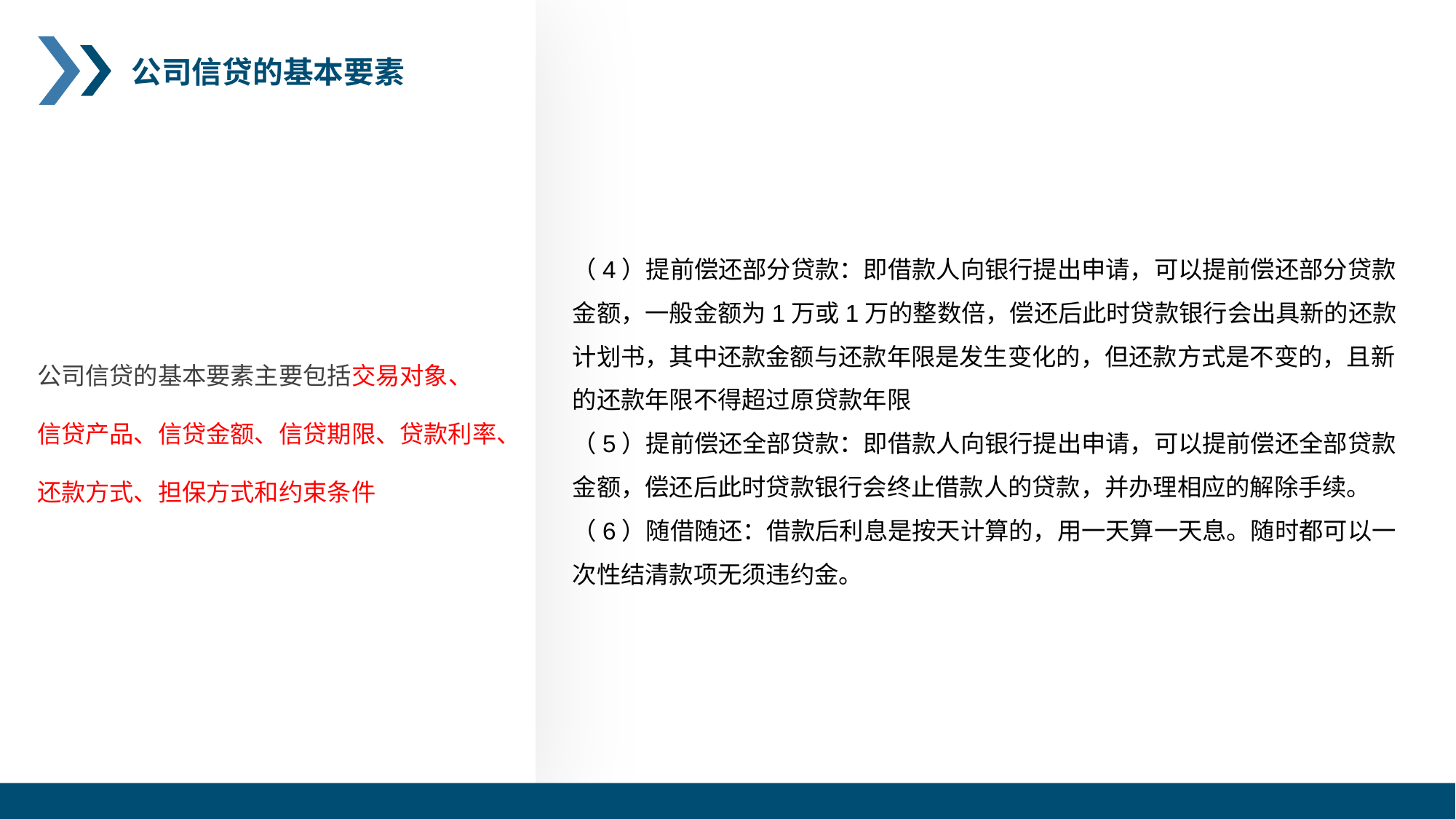

公司信贷的基本要素
（4）提前偿还部分贷款：即借款人向银行提出申请，可以提前偿还部分贷款金额，一般金额为1万或1万的整数倍，偿还后此时贷款银行会出具新的还款计划书，其中还款金额与还款年限是发生变化的，但还款方式是不变的，且新的还款年限不得超过原贷款年限
（5）提前偿还全部贷款：即借款人向银行提出申请，可以提前偿还全部贷款金额，偿还后此时贷款银行会终止借款人的贷款，并办理相应的解除手续。
（6）随借随还：借款后利息是按天计算的，用一天算一天息。随时都可以一次性结清款项无须违约金。
公司信贷的基本要素主要包括交易对象、
信贷产品、信贷金额、信贷期限、贷款利率、
还款方式、担保方式和约束条件